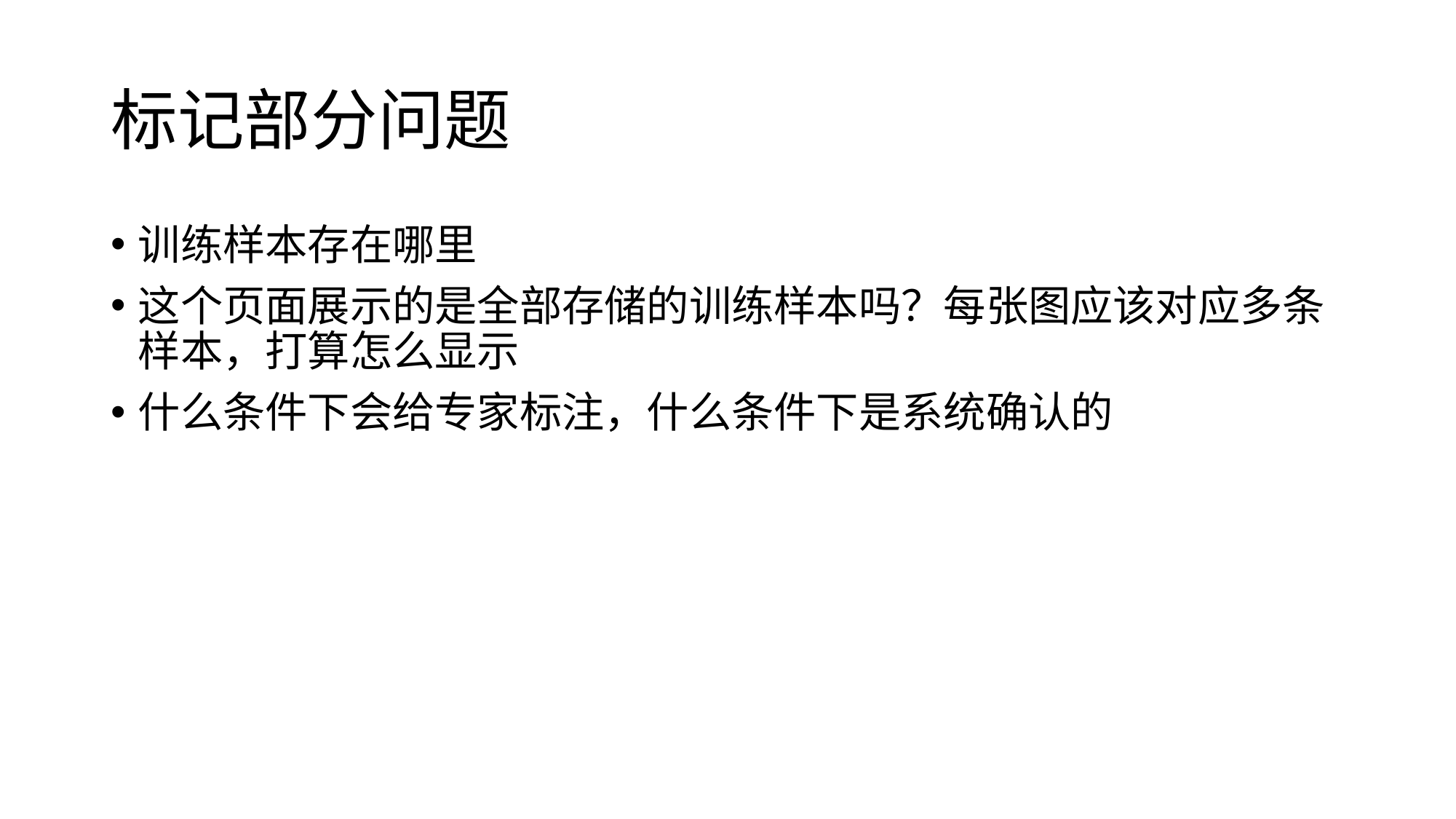

# 标记部分问题
训练样本存在哪里
这个页面展示的是全部存储的训练样本吗？每张图应该对应多条样本，打算怎么显示
什么条件下会给专家标注，什么条件下是系统确认的